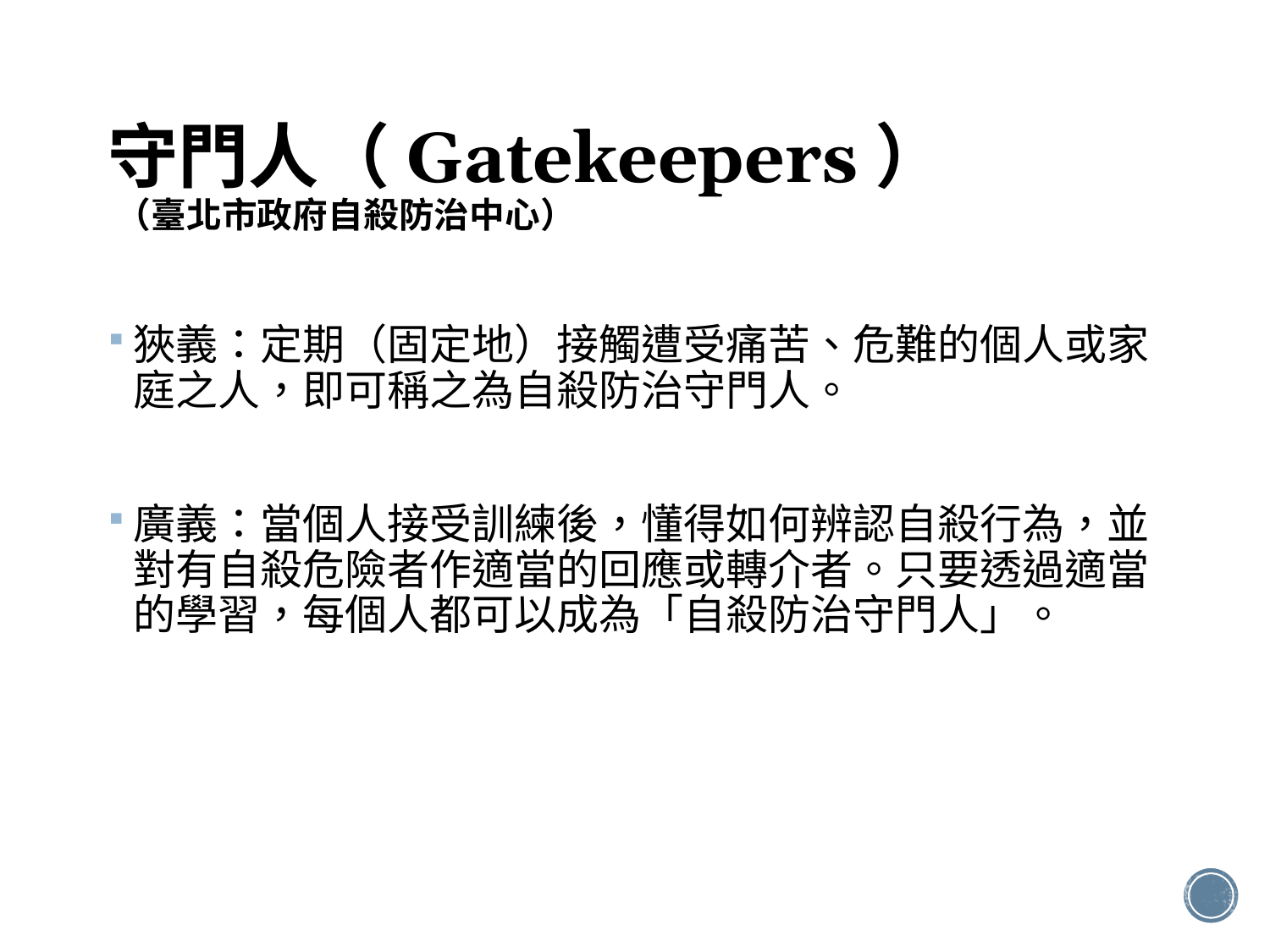

# 守門人（Gatekeepers） （臺北市政府自殺防治中心）
狹義：定期（固定地）接觸遭受痛苦、危難的個人或家庭之人，即可稱之為自殺防治守門人。

廣義：當個人接受訓練後，懂得如何辨認自殺行為，並對有自殺危險者作適當的回應或轉介者。只要透過適當的學習，每個人都可以成為「自殺防治守門人」。